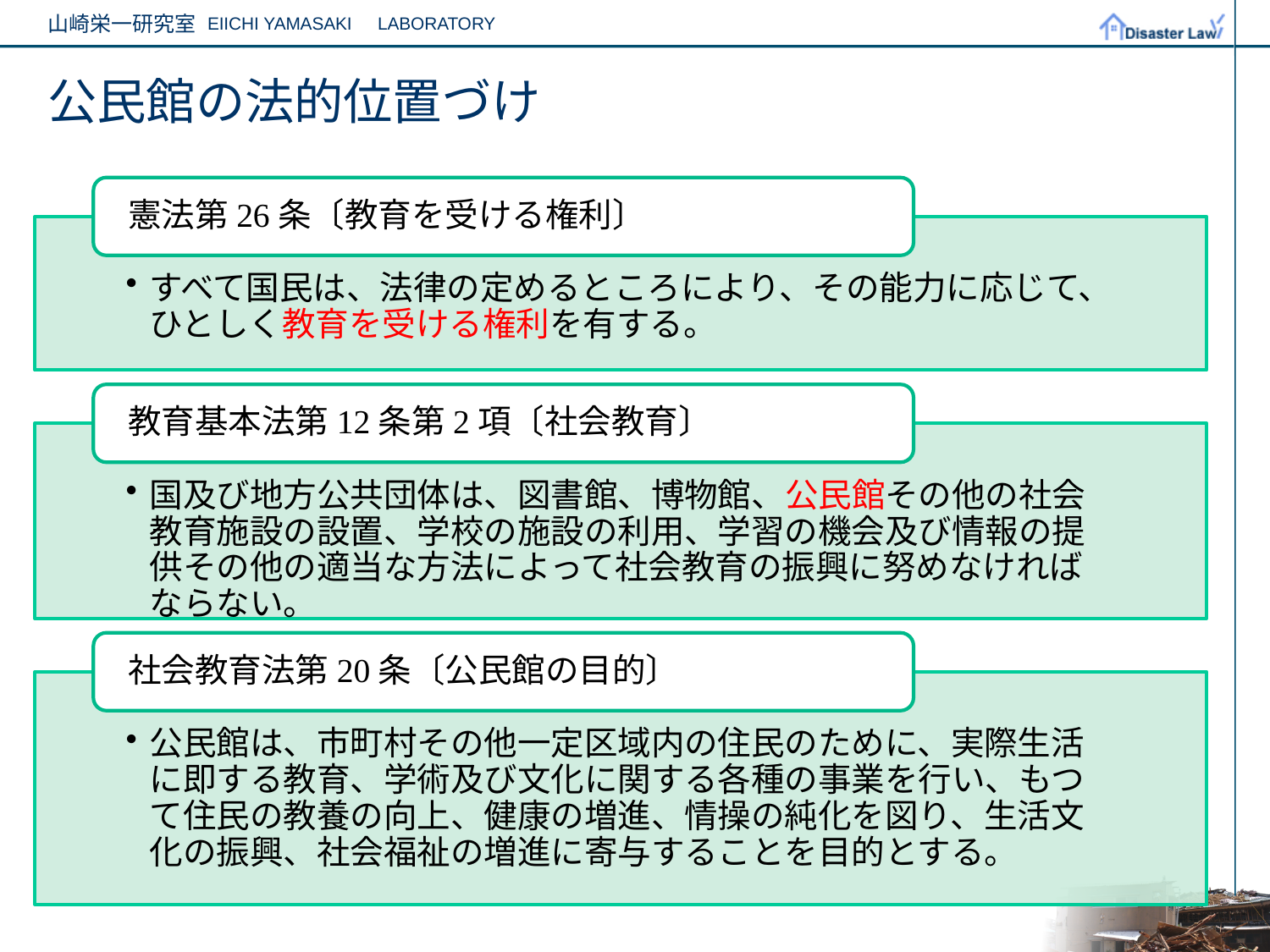

# 公民館の法的位置づけ
すべて国民は、法律の定めるところにより、その能力に応じて、ひとしく教育を受ける権利を有する。
憲法第26条〔教育を受ける権利〕
国及び地方公共団体は、図書館、博物館、公民館その他の社会教育施設の設置、学校の施設の利用、学習の機会及び情報の提供その他の適当な方法によって社会教育の振興に努めなければならない。
教育基本法第12条第2項〔社会教育〕
公民館は、市町村その他一定区域内の住民のために、実際生活に即する教育、学術及び文化に関する各種の事業を行い、もつて住民の教養の向上、健康の増進、情操の純化を図り、生活文化の振興、社会福祉の増進に寄与することを目的とする。
社会教育法第20条〔公民館の目的〕